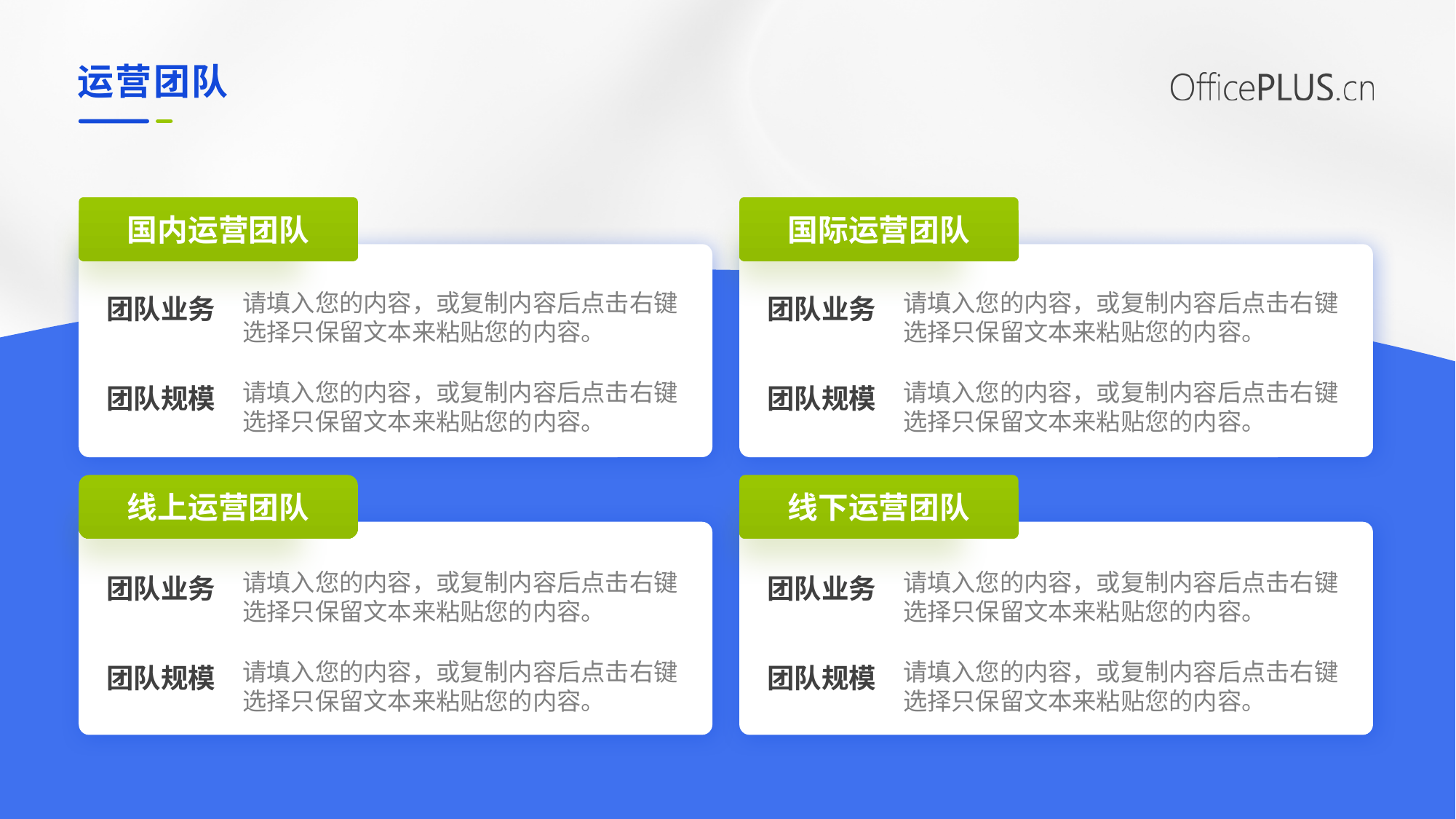

运营团队
国内运营团队
国际运营团队
1
1

团队业务
请填入您的内容，或复制内容后点击右键选择只保留文本来粘贴您的内容。
团队业务
请填入您的内容，或复制内容后点击右键选择只保留文本来粘贴您的内容。
团队规模
请填入您的内容，或复制内容后点击右键选择只保留文本来粘贴您的内容。
团队规模
请填入您的内容，或复制内容后点击右键选择只保留文本来粘贴您的内容。
线上运营团队
线下运营团队
1
1
团队业务
请填入您的内容，或复制内容后点击右键选择只保留文本来粘贴您的内容。
团队业务
请填入您的内容，或复制内容后点击右键选择只保留文本来粘贴您的内容。
团队规模
请填入您的内容，或复制内容后点击右键选择只保留文本来粘贴您的内容。
团队规模
请填入您的内容，或复制内容后点击右键选择只保留文本来粘贴您的内容。